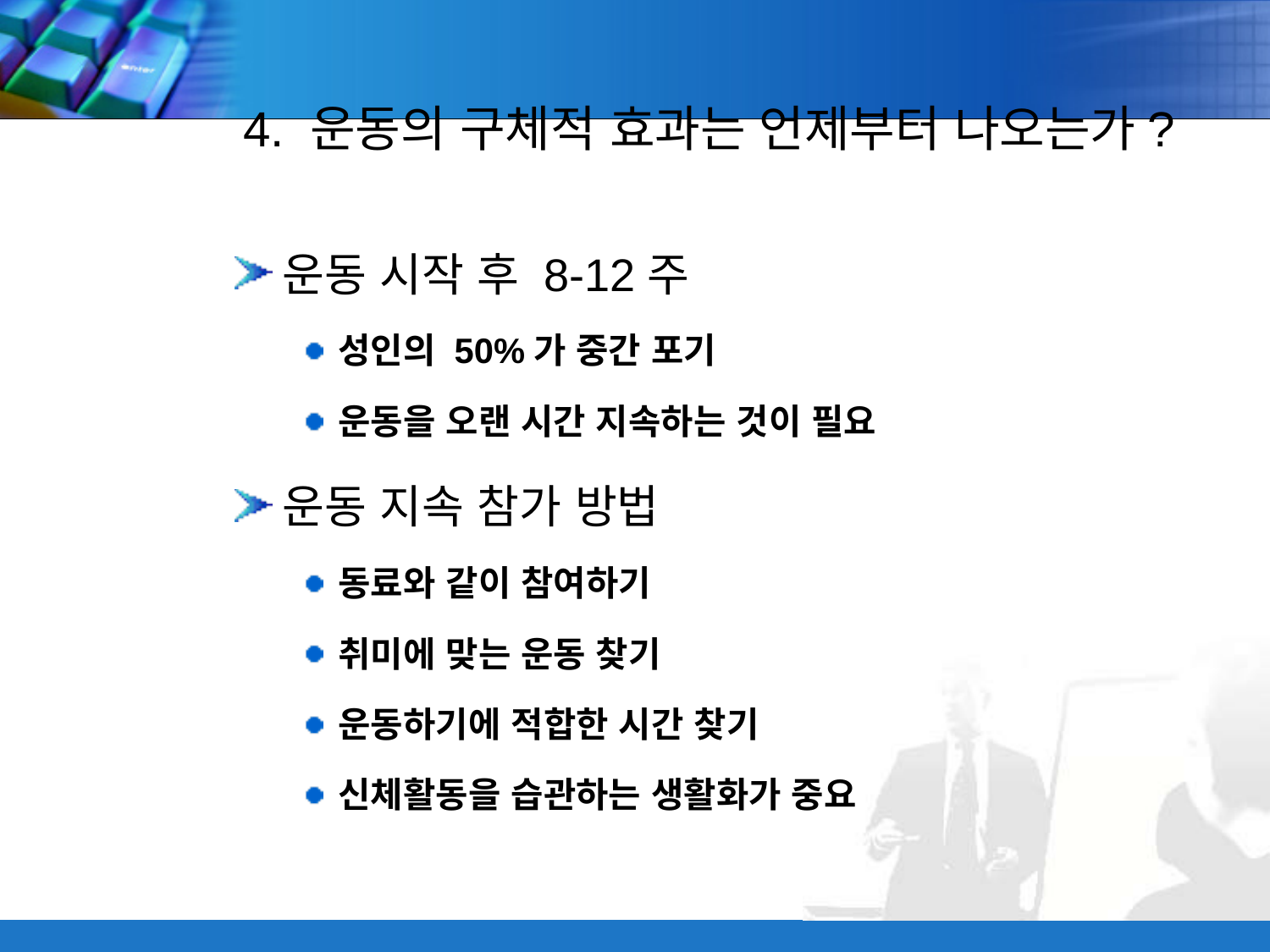

# 4. 운동의 구체적 효과는 언제부터 나오는가?
운동 시작 후 8-12주
성인의 50%가 중간 포기
운동을 오랜 시간 지속하는 것이 필요
운동 지속 참가 방법
동료와 같이 참여하기
취미에 맞는 운동 찾기
운동하기에 적합한 시간 찾기
신체활동을 습관하는 생활화가 중요